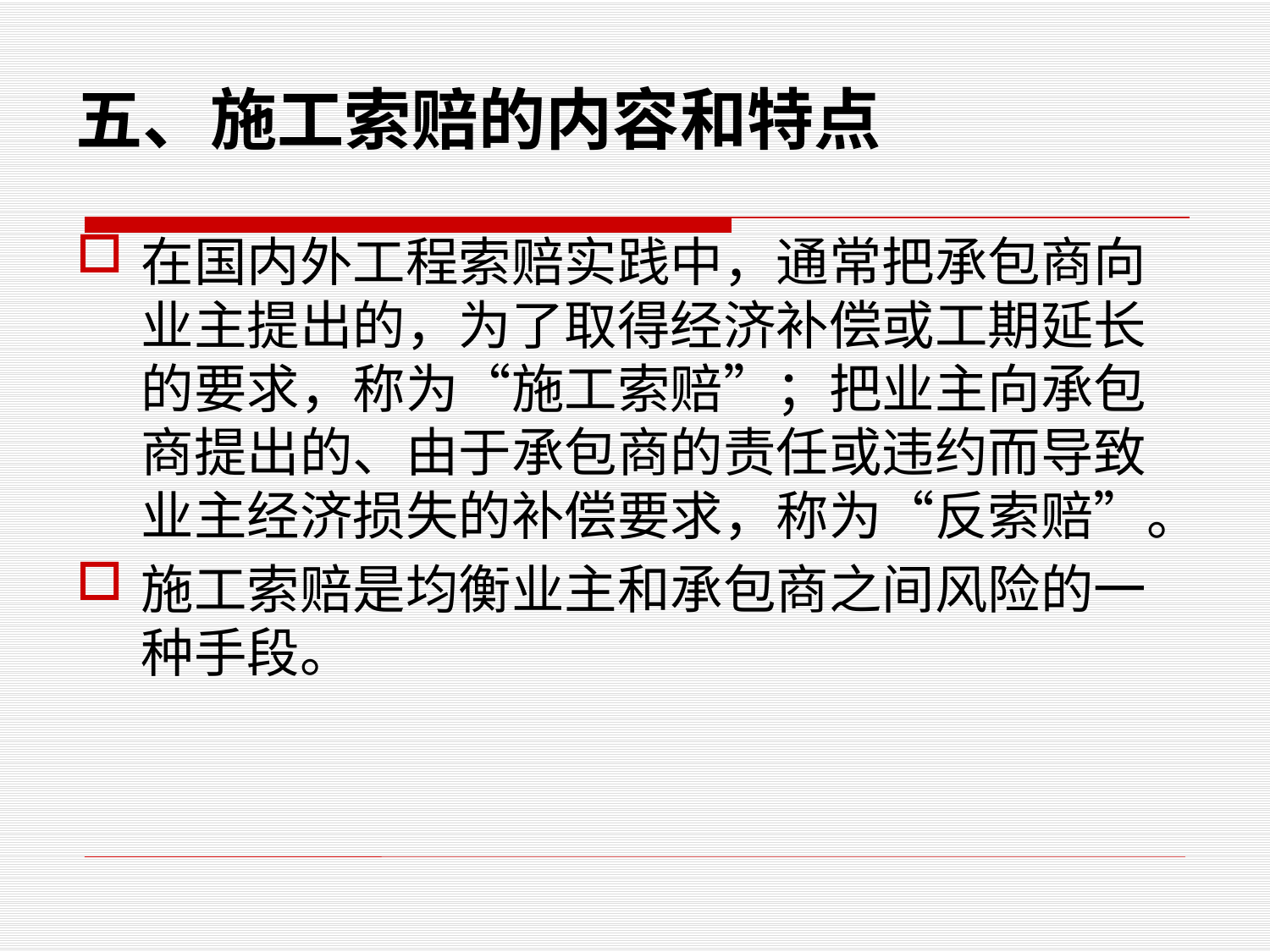

五、施工索赔的内容和特点
在国内外工程索赔实践中，通常把承包商向业主提出的，为了取得经济补偿或工期延长的要求，称为“施工索赔”；把业主向承包商提出的、由于承包商的责任或违约而导致业主经济损失的补偿要求，称为“反索赔”。
施工索赔是均衡业主和承包商之间风险的一种手段。